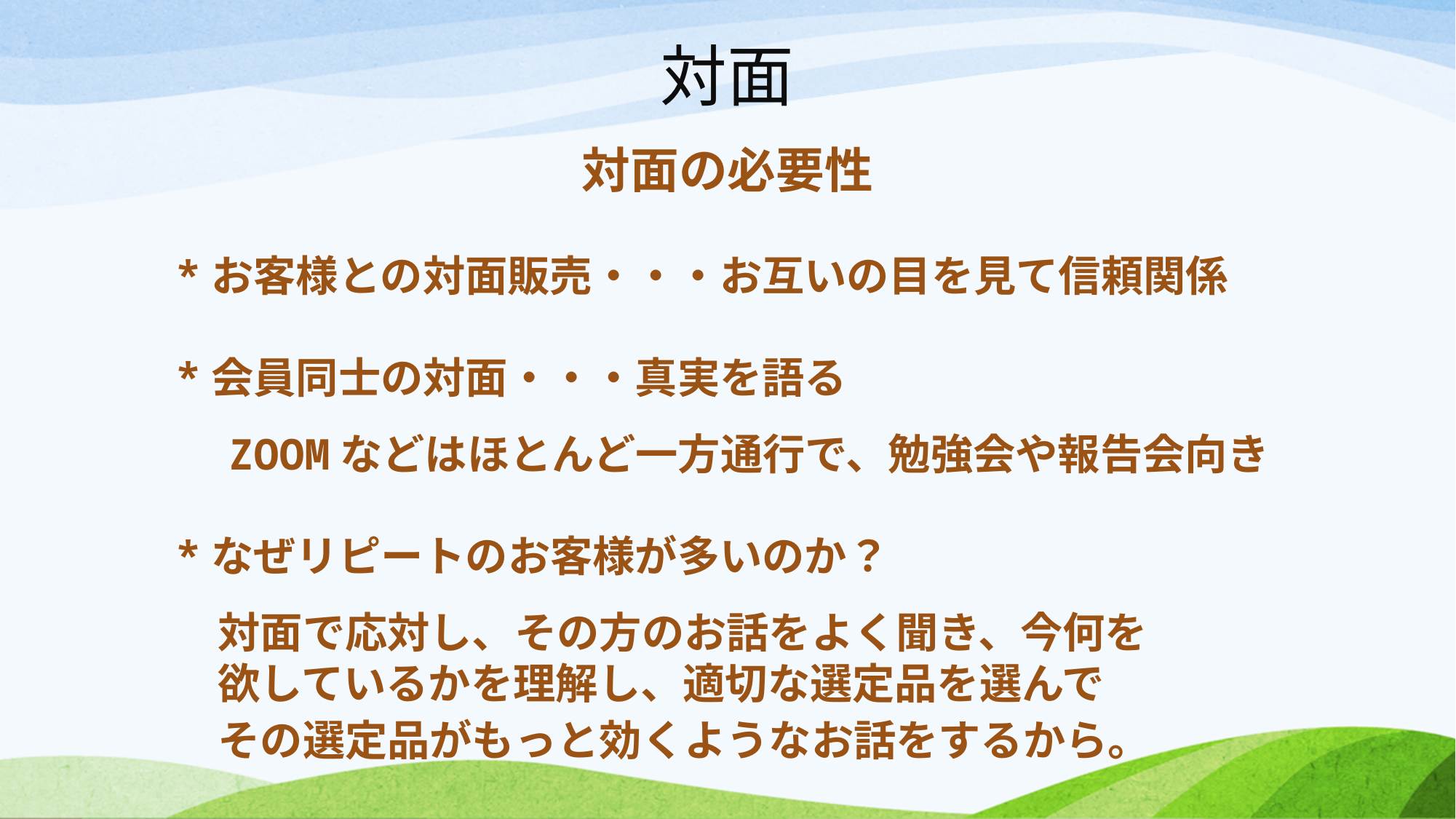

対面
対面の必要性

*お客様との対面販売・・・お互いの目を見て信頼関係

*会員同士の対面・・・真実を語る
　ZOOMなどはほとんど一方通行で、勉強会や報告会向き

*なぜリピートのお客様が多いのか？
　対面で応対し、その方のお話をよく聞き、今何を
　欲しているかを理解し、適切な選定品を選んで
　その選定品がもっと効くようなお話をするから。